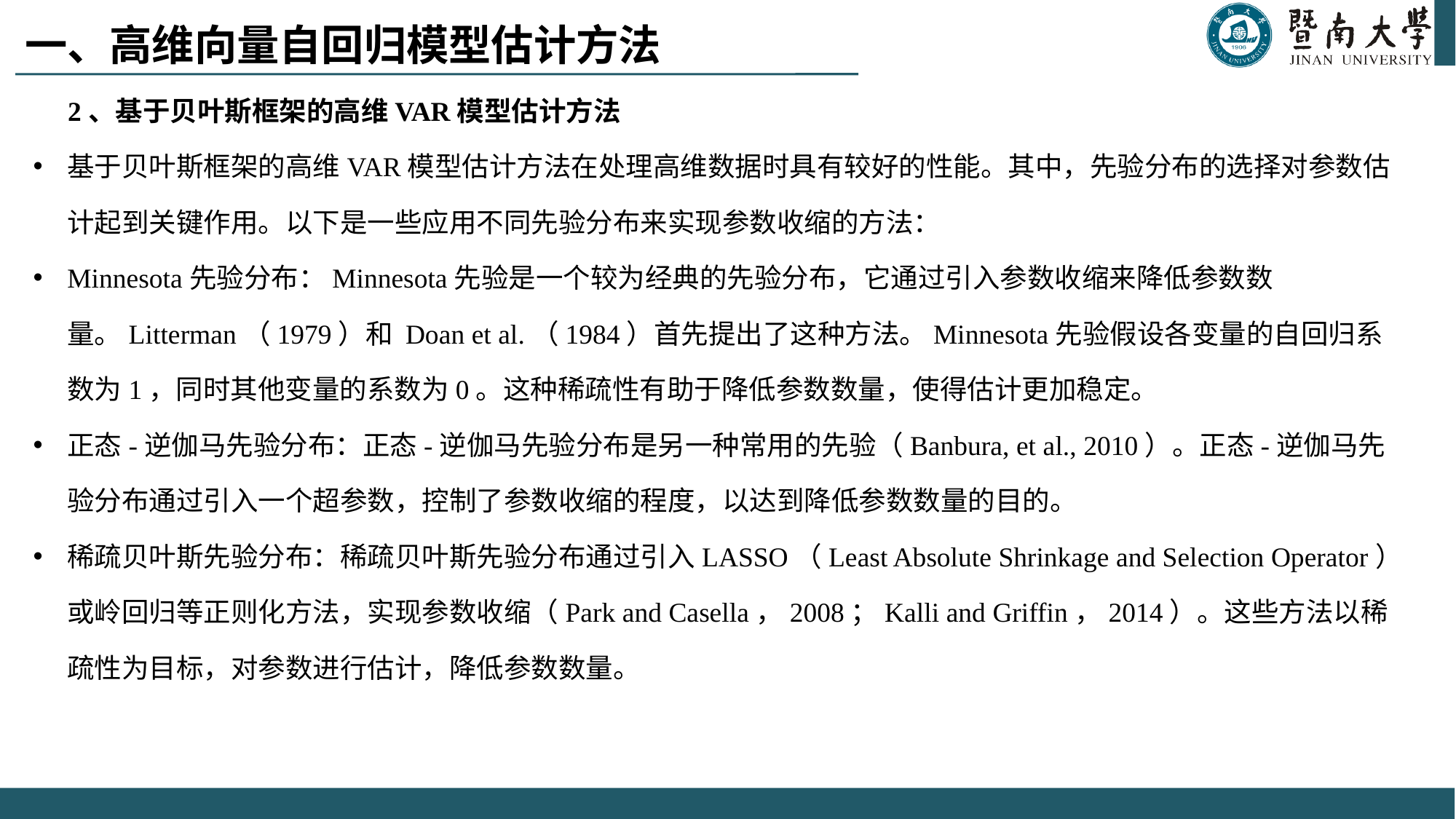

一、高维向量自回归模型估计方法
     2、基于贝叶斯框架的高维VAR模型估计方法
基于贝叶斯框架的高维VAR模型估计方法在处理高维数据时具有较好的性能。其中，先验分布的选择对参数估计起到关键作用。以下是一些应用不同先验分布来实现参数收缩的方法：
Minnesota先验分布：Minnesota先验是一个较为经典的先验分布，它通过引入参数收缩来降低参数数量。Litterman（1979）和 Doan et al.（1984）首先提出了这种方法。Minnesota先验假设各变量的自回归系数为1，同时其他变量的系数为0。这种稀疏性有助于降低参数数量，使得估计更加稳定。
正态-逆伽马先验分布：正态-逆伽马先验分布是另一种常用的先验（Banbura, et al., 2010）。正态-逆伽马先验分布通过引入一个超参数，控制了参数收缩的程度，以达到降低参数数量的目的。
稀疏贝叶斯先验分布：稀疏贝叶斯先验分布通过引入LASSO（Least Absolute Shrinkage and Selection Operator）或岭回归等正则化方法，实现参数收缩（Park and Casella，2008；Kalli and Griffin，2014）。这些方法以稀疏性为目标，对参数进行估计，降低参数数量。